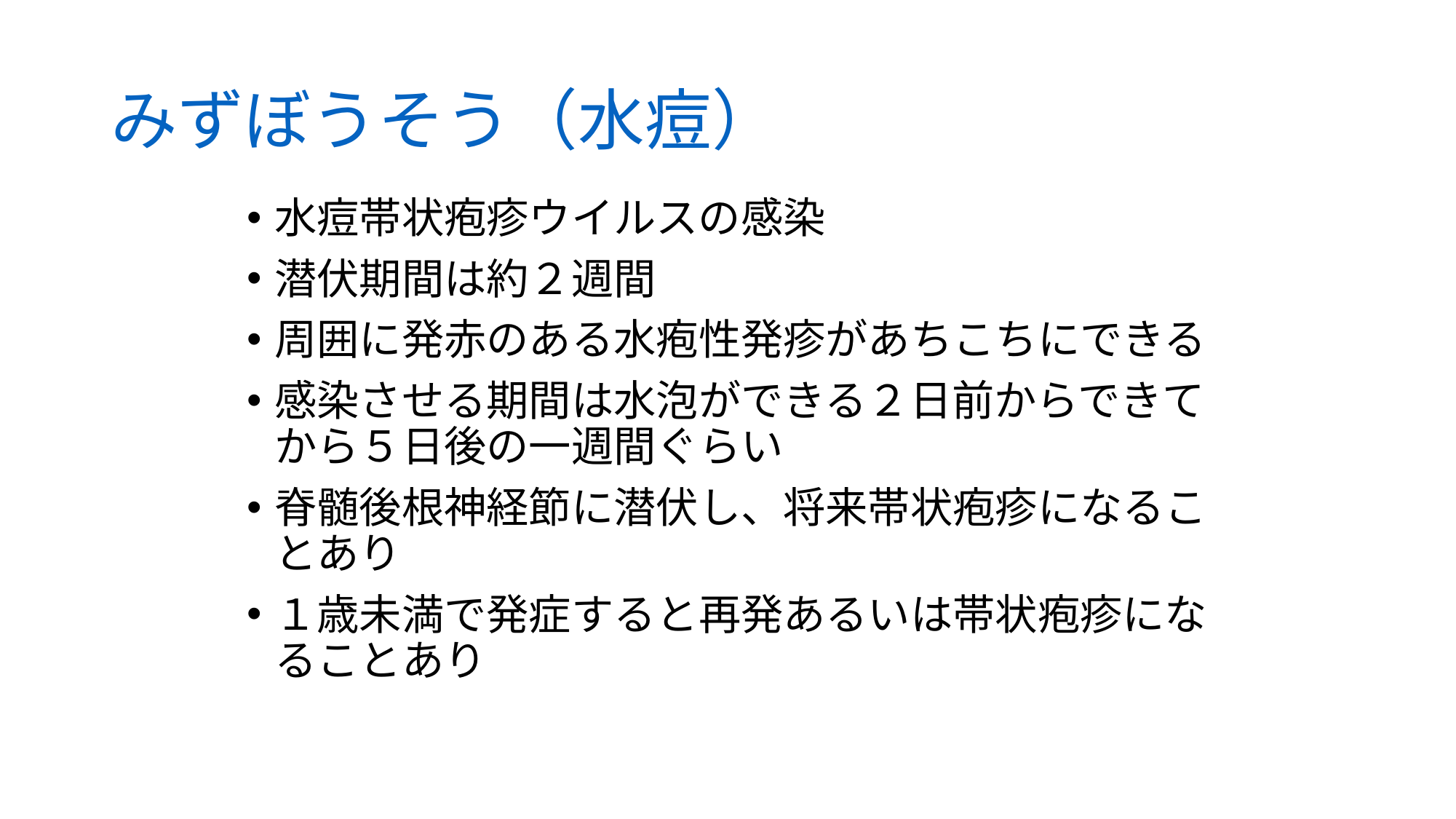

みずぼうそう（水痘）
水痘帯状疱疹ウイルスの感染
潜伏期間は約２週間
周囲に発赤のある水疱性発疹があちこちにできる
感染させる期間は水泡ができる２日前からできてから５日後の一週間ぐらい
脊髄後根神経節に潜伏し、将来帯状疱疹になることあり
１歳未満で発症すると再発あるいは帯状疱疹になることあり